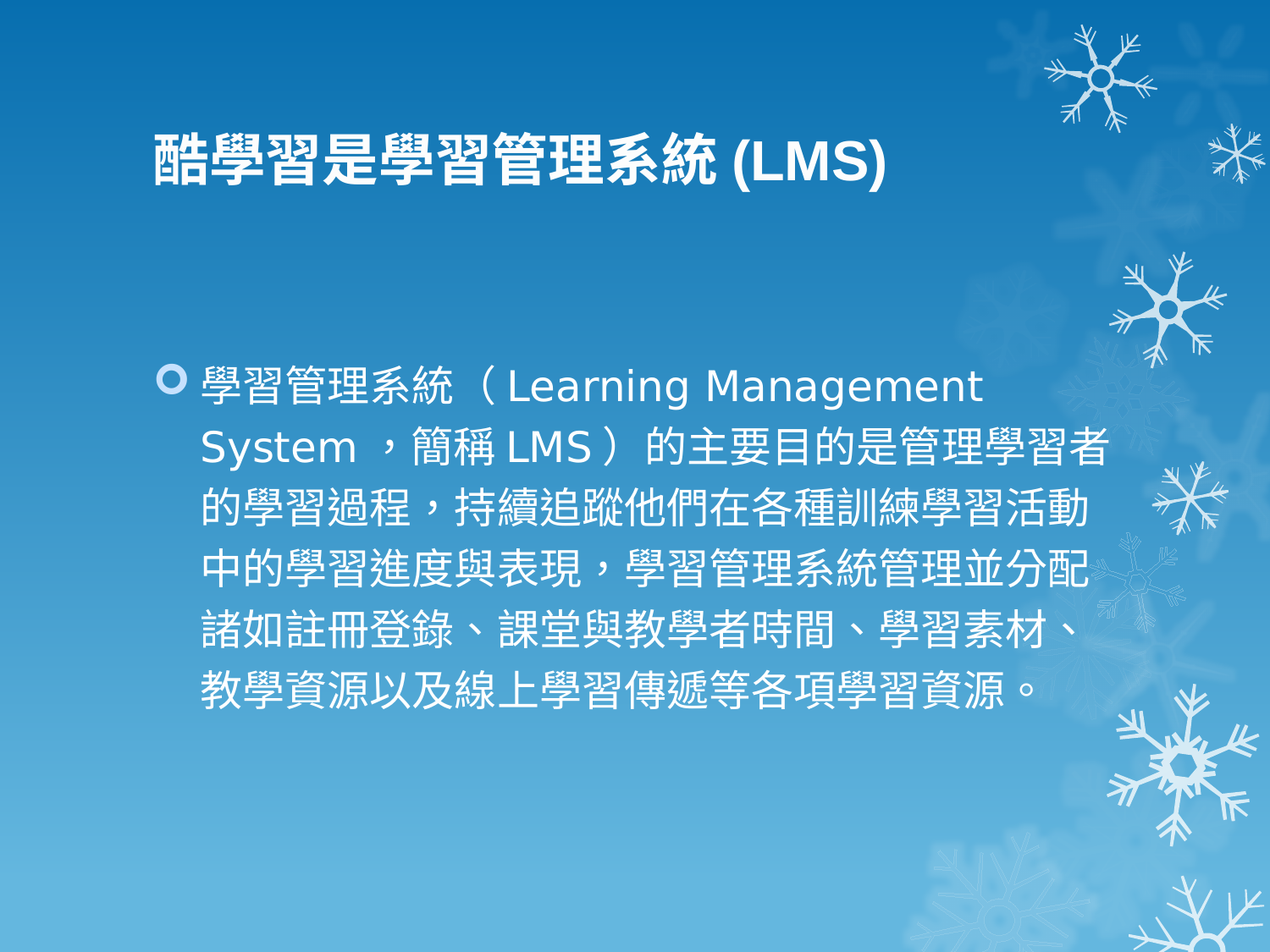

# 酷學習是學習管理系統(LMS)
學習管理系統（Learning Management System，簡稱LMS）的主要目的是管理學習者的學習過程，持續追蹤他們在各種訓練學習活動中的學習進度與表現，學習管理系統管理並分配諸如註冊登錄、課堂與教學者時間、學習素材、教學資源以及線上學習傳遞等各項學習資源。